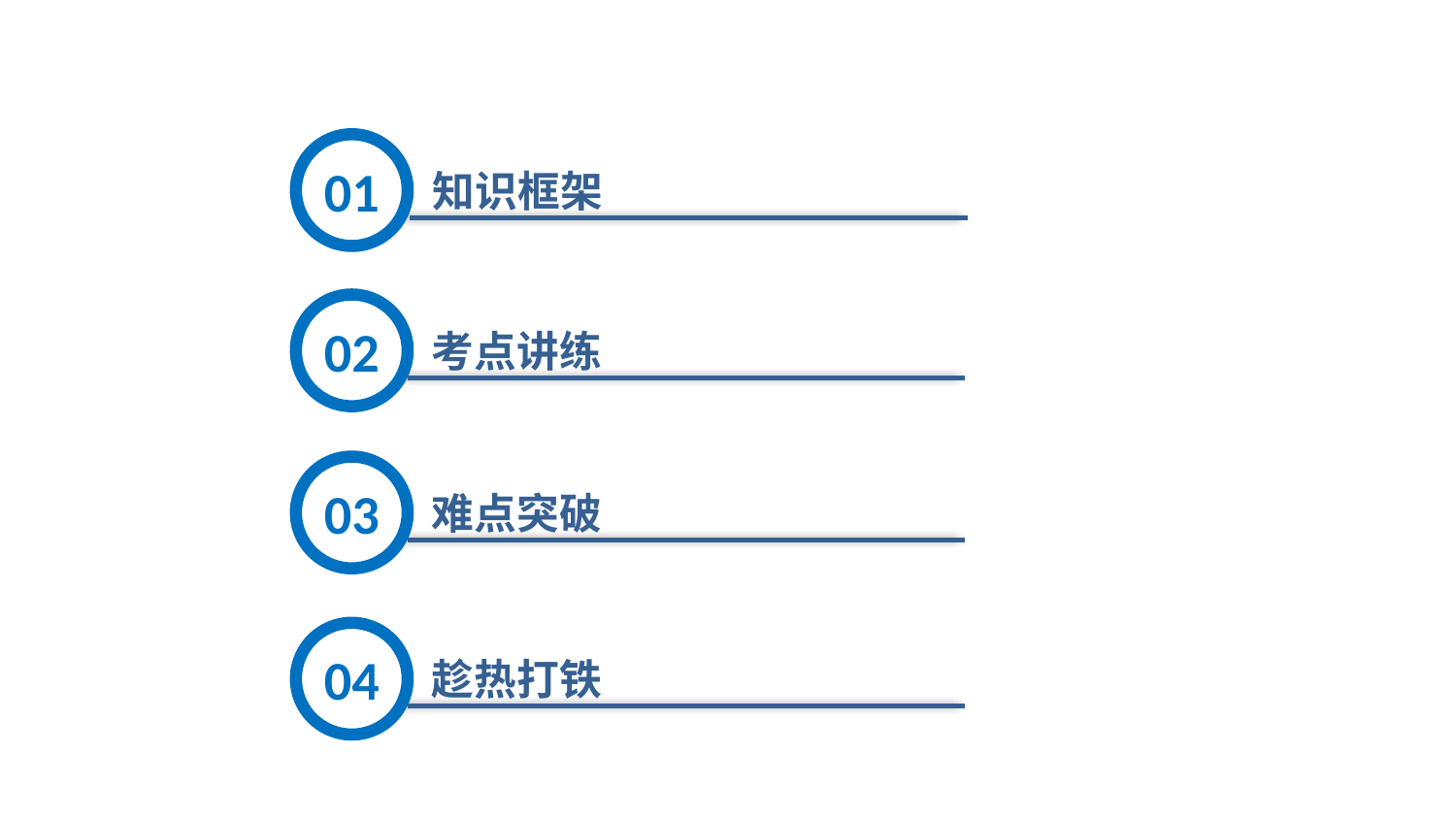

01
知识框架
02
考点讲练
03
难点突破
04
趁热打铁